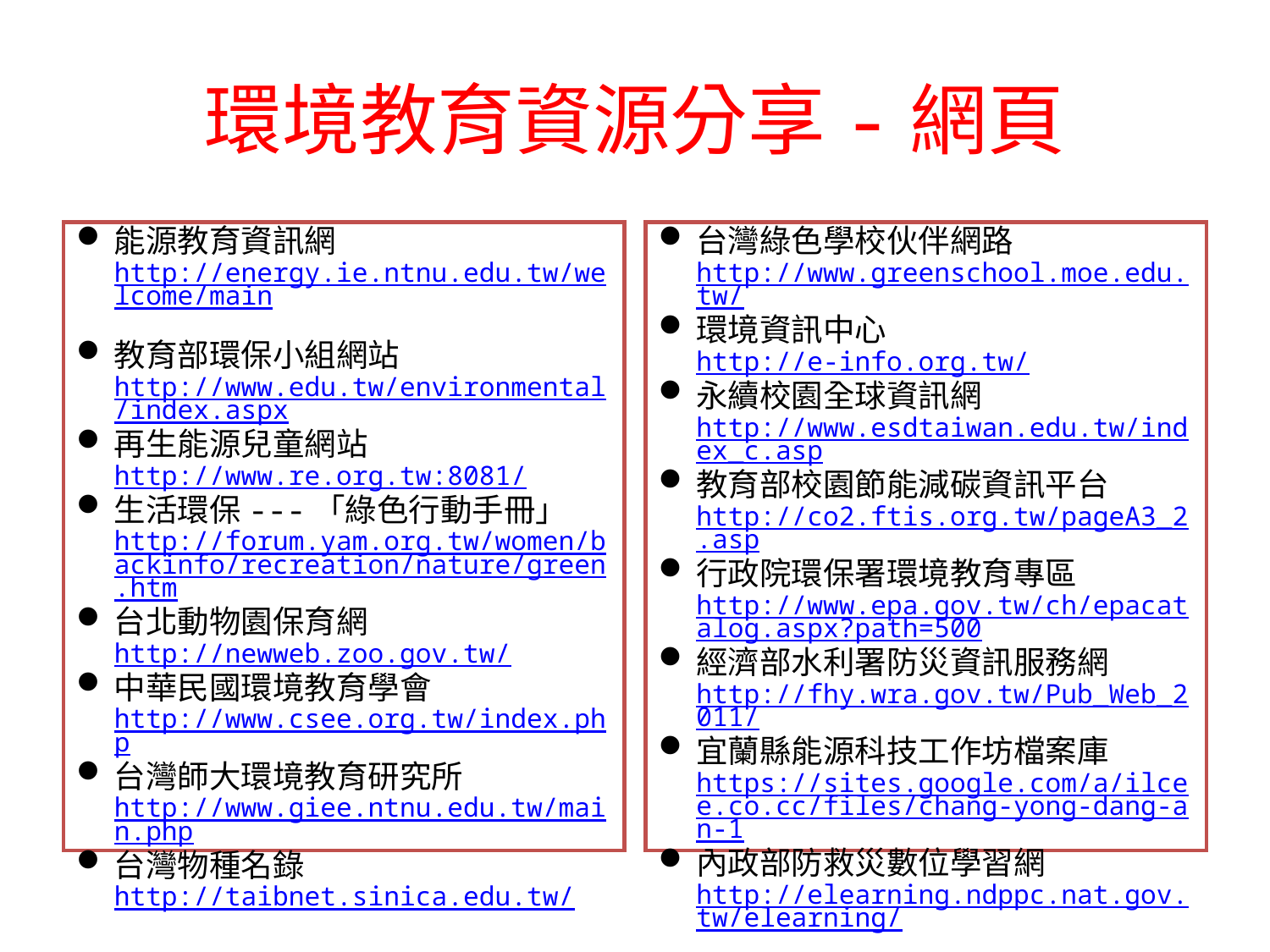

# 環境教育資源分享-網頁
能源教育資訊網http://energy.ie.ntnu.edu.tw/welcome/main
教育部環保小組網站http://www.edu.tw/environmental/index.aspx
再生能源兒童網站http://www.re.org.tw:8081/
生活環保---「綠色行動手冊」http://forum.yam.org.tw/women/backinfo/recreation/nature/green.htm
台北動物園保育網http://newweb.zoo.gov.tw/
中華民國環境教育學會http://www.csee.org.tw/index.php
台灣師大環境教育研究所http://www.giee.ntnu.edu.tw/main.php
台灣物種名錄http://taibnet.sinica.edu.tw/

台灣綠色學校伙伴網路http://www.greenschool.moe.edu.tw/
環境資訊中心http://e-info.org.tw/
永續校園全球資訊網http://www.esdtaiwan.edu.tw/index_c.asp
教育部校園節能減碳資訊平台http://co2.ftis.org.tw/pageA3_2.asp
行政院環保署環境教育專區http://www.epa.gov.tw/ch/epacatalog.aspx?path=500
經濟部水利署防災資訊服務網http://fhy.wra.gov.tw/Pub_Web_2011/
宜蘭縣能源科技工作坊檔案庫https://sites.google.com/a/ilcee.co.cc/files/chang-yong-dang-an-1
內政部防救災數位學習網http://elearning.ndppc.nat.gov.tw/elearning/